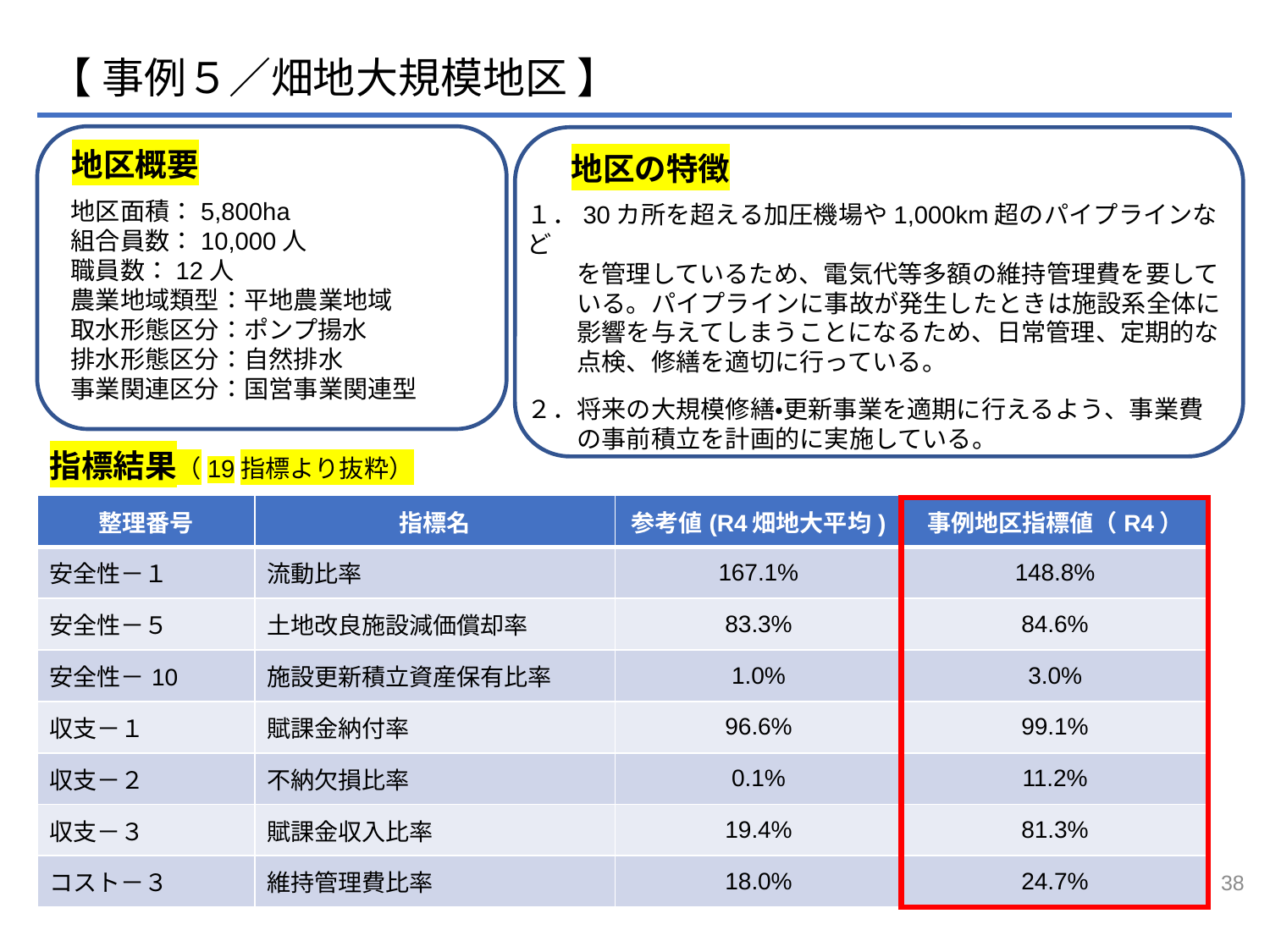

【 事例５／畑地大規模地区 】

地区概要
地区面積：5,800ha
組合員数：10,000人
職員数：12人
農業地域類型：平地農業地域
取水形態区分：ポンプ揚水
排水形態区分：自然排水
事業関連区分：国営事業関連型

地区の特徴
１．30カ所を超える加圧機場や1,000km超のパイプラインなど
　　を管理しているため、電気代等多額の維持管理費を要して
　　いる。パイプラインに事故が発生したときは施設系全体に
　　影響を与えてしまうことになるため、日常管理、定期的な
　　点検、修繕を適切に行っている。

２．将来の大規模修繕・更新事業を適期に行えるよう、事業費
　　の事前積立を計画的に実施している。
指標結果（19指標より抜粋）
| 整理番号 | 指標名 | 参考値(R4畑地大平均) | 事例地区指標値（R4） |
| --- | --- | --- | --- |
| 安全性－１ | 流動比率 | 167.1% | 148.8% |
| 安全性－５ | 土地改良施設減価償却率 | 83.3% | 84.6% |
| 安全性－10 | 施設更新積立資産保有比率 | 1.0% | 3.0% |
| 収支－１ | 賦課金納付率 | 96.6% | 99.1% |
| 収支－２ | 不納欠損比率 | 0.1% | 11.2% |
| 収支－３ | 賦課金収入比率 | 19.4% | 81.3% |
| コスト－３ | 維持管理費比率 | 18.0% | 24.7% |

38